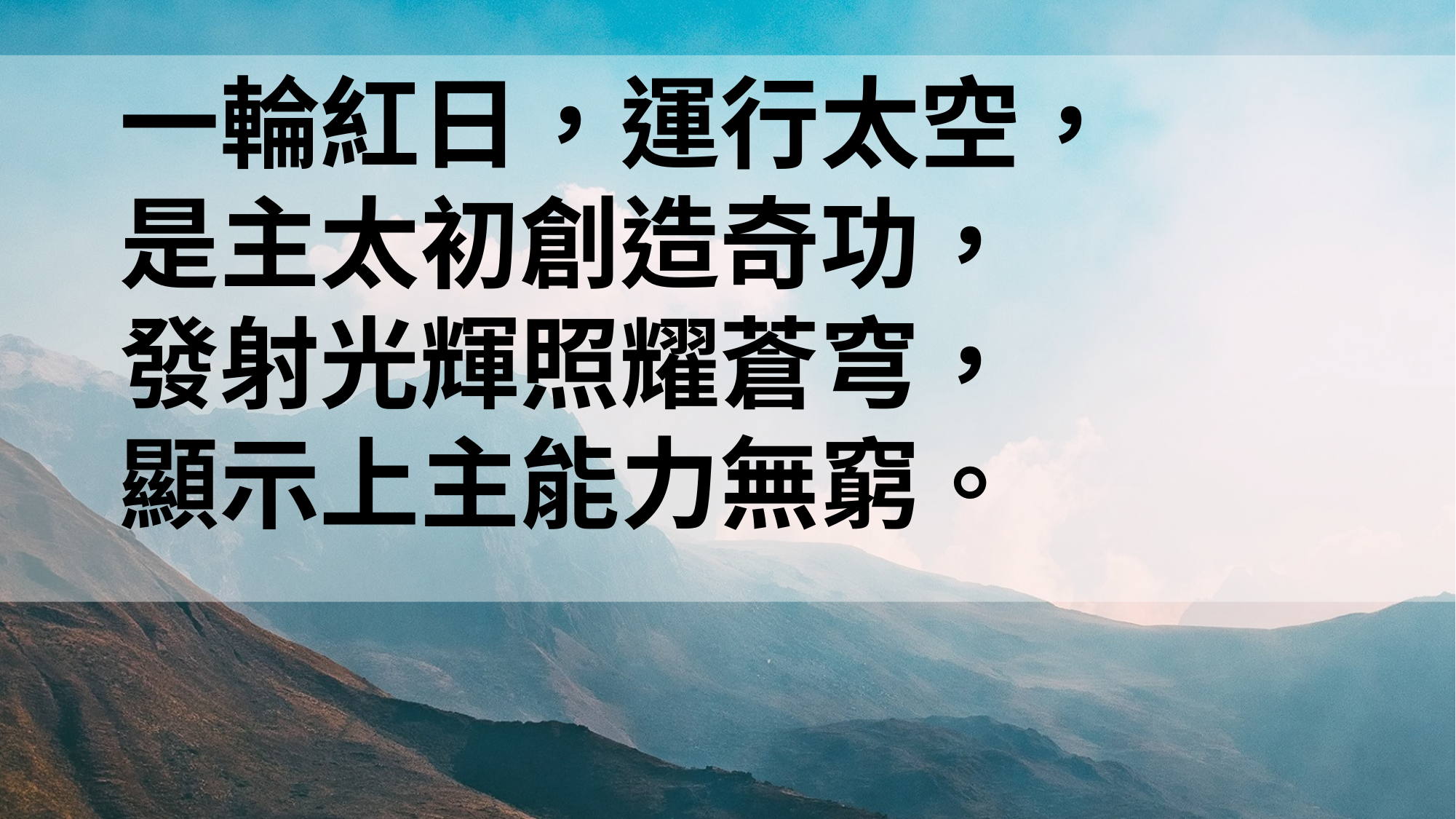

一輪紅日，運行太空，
	是主太初創造奇功，
	發射光輝照耀蒼穹，
	顯示上主能力無窮。